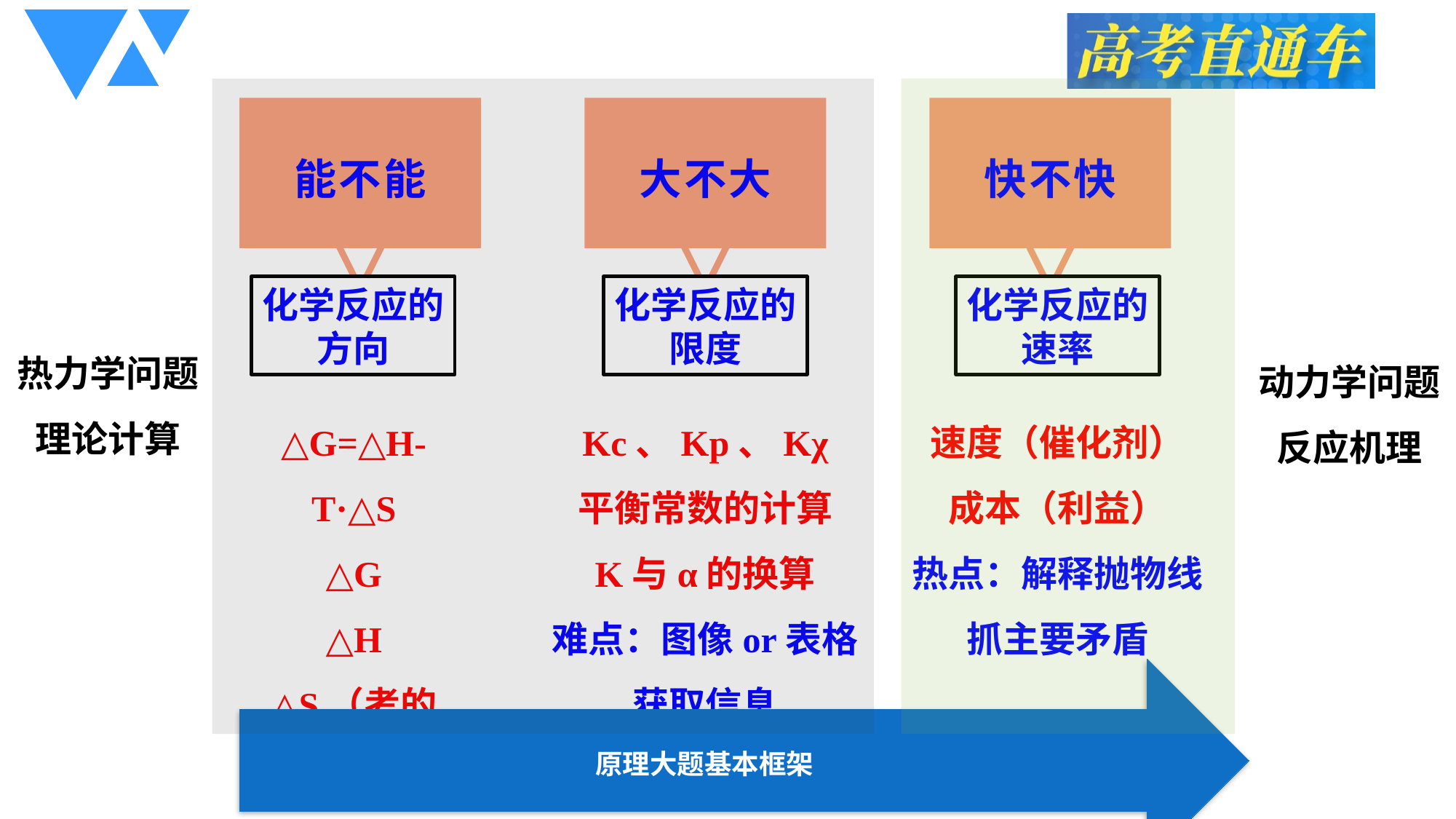

能不能

大不大

快不快

化学反应的
方向
化学反应的
限度
化学反应的
速率
热力学问题
理论计算
动力学问题
反应机理
△G=△H-T·△S
△G
△H
△S（考的少）
Kc、Kp、Kχ
平衡常数的计算
K与α的换算
难点：图像or表格
获取信息
速度（催化剂）
成本（利益）
热点：解释抛物线
抓主要矛盾

原理大题基本框架